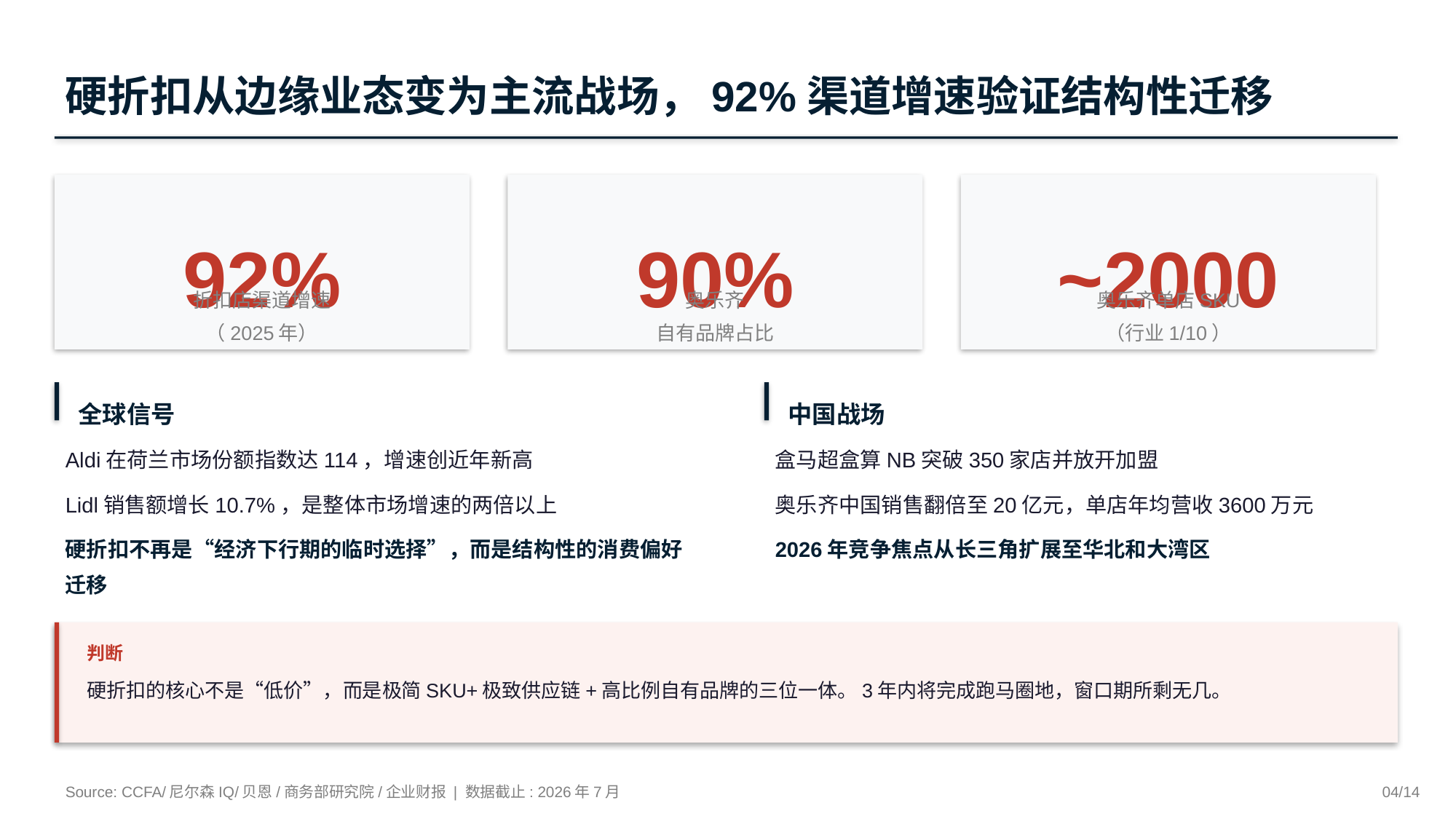

硬折扣从边缘业态变为主流战场，92%渠道增速验证结构性迁移

92%
90%
~2000
折扣店渠道增速
（2025年）
奥乐齐
自有品牌占比
奥乐齐单店SKU
（行业1/10）

全球信号

中国战场
Aldi在荷兰市场份额指数达114，增速创近年新高
Lidl销售额增长10.7%，是整体市场增速的两倍以上
硬折扣不再是“经济下行期的临时选择”，而是结构性的消费偏好迁移
盒马超盒算NB突破350家店并放开加盟
奥乐齐中国销售翻倍至20亿元，单店年均营收3600万元
2026年竞争焦点从长三角扩展至华北和大湾区

判断
硬折扣的核心不是“低价”，而是极简SKU+极致供应链+高比例自有品牌的三位一体。3年内将完成跑马圈地，窗口期所剩无几。
Source: CCFA/尼尔森IQ/贝恩/商务部研究院/企业财报 | 数据截止: 2026年7月
04/14